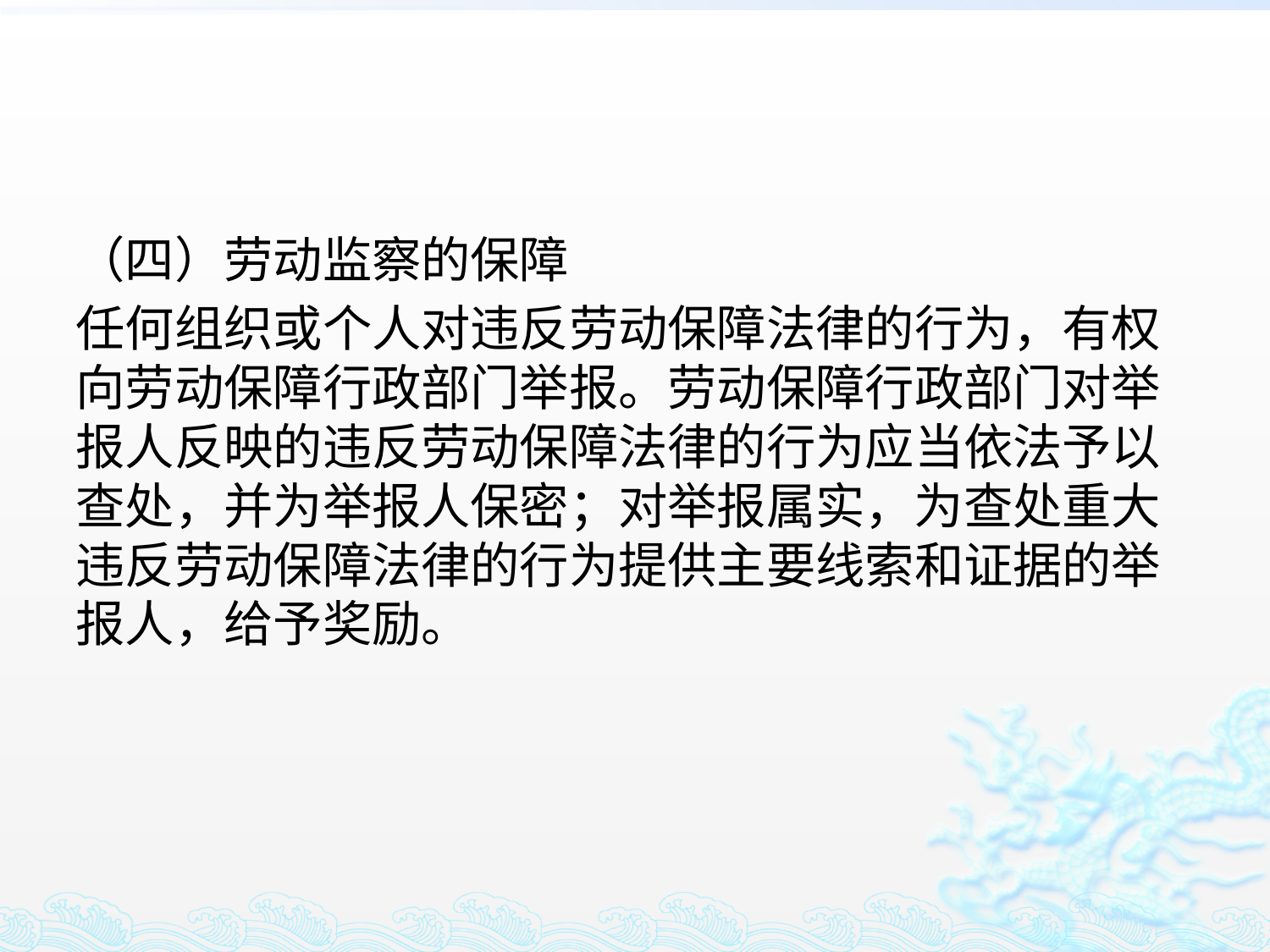

#
（四）劳动监察的保障
任何组织或个人对违反劳动保障法律的行为，有权向劳动保障行政部门举报。劳动保障行政部门对举报人反映的违反劳动保障法律的行为应当依法予以查处，并为举报人保密；对举报属实，为查处重大违反劳动保障法律的行为提供主要线索和证据的举报人，给予奖励。